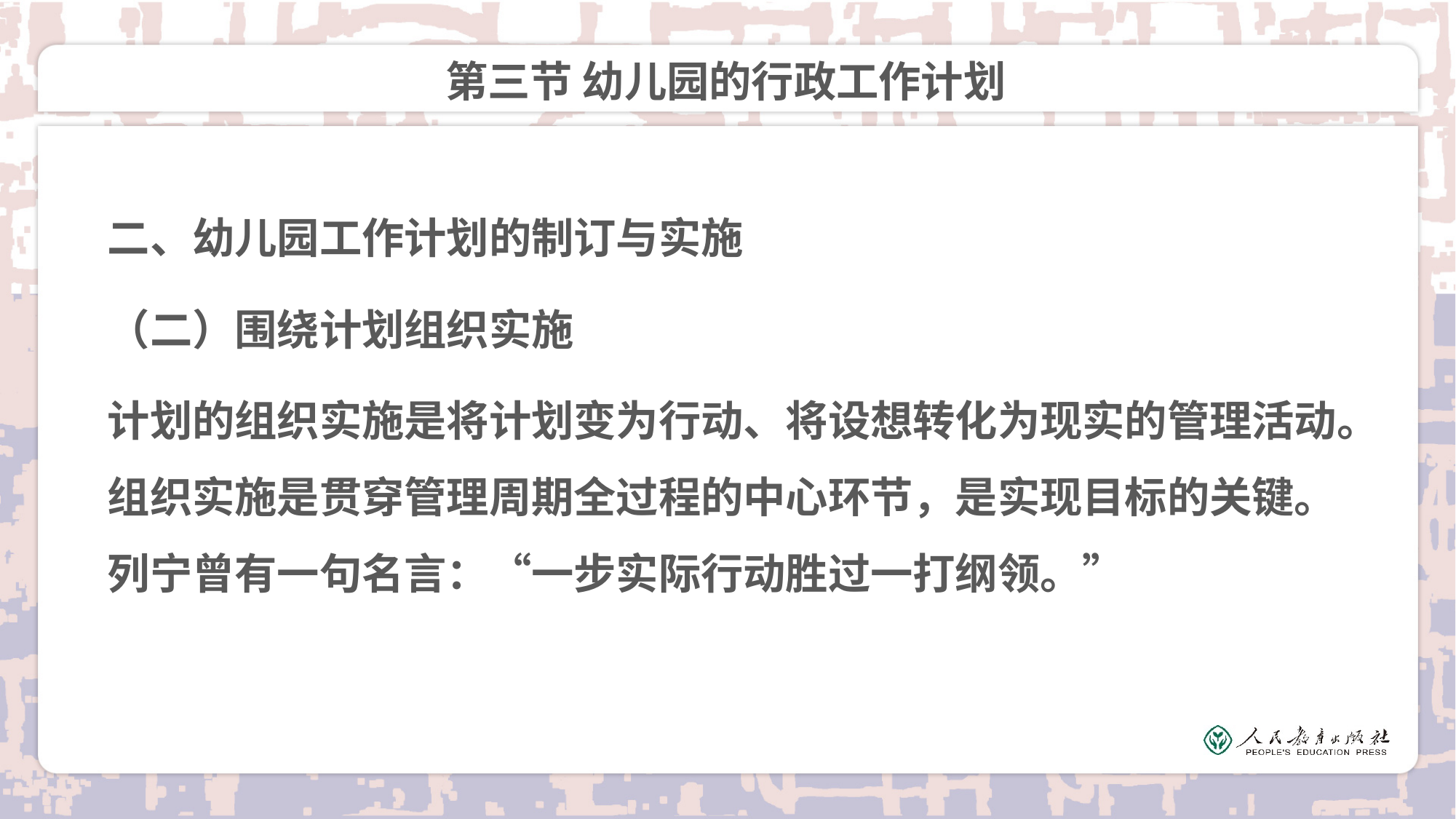

# 第三节 幼儿园的行政工作计划
二、幼儿园工作计划的制订与实施
（二）围绕计划组织实施
计划的组织实施是将计划变为行动、将设想转化为现实的管理活动。组织实施是贯穿管理周期全过程的中心环节，是实现目标的关键。列宁曾有一句名言：“一步实际行动胜过一打纲领。”